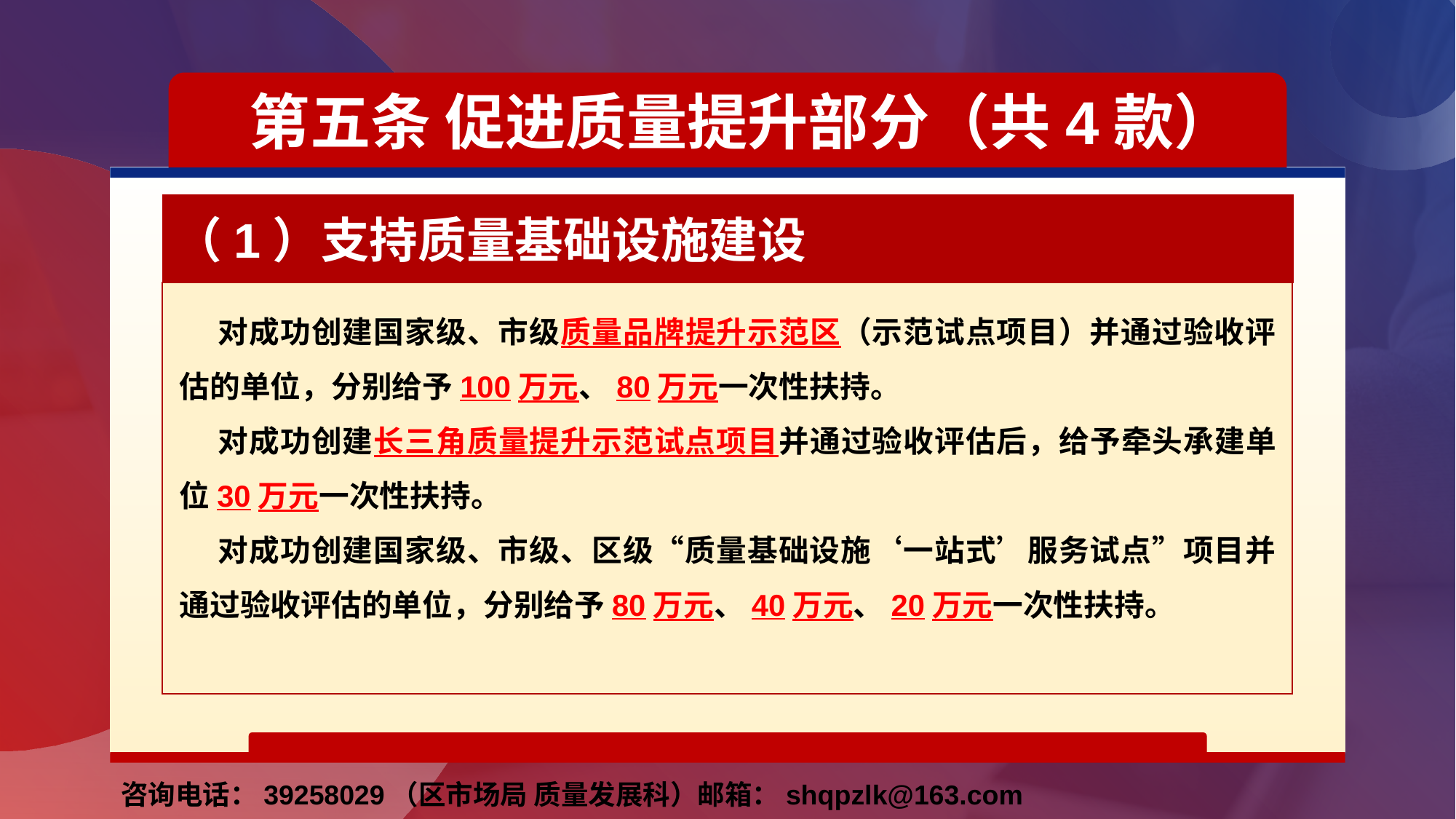

第五条 促进质量提升部分（共4款）

（1）支持质量基础设施建设

    对成功创建国家级、市级质量品牌提升示范区（示范试点项目）并通过验收评估的单位，分别给予100万元、80万元一次性扶持。
    对成功创建长三角质量提升示范试点项目并通过验收评估后，给予牵头承建单位30万元一次性扶持。
    对成功创建国家级、市级、区级“质量基础设施‘一站式’服务试点”项目并通过验收评估的单位，分别给予80万元、40万元、20万元一次性扶持。
咨询电话：39258029（区市场局 质量发展科）邮箱：shqpzlk@163.com